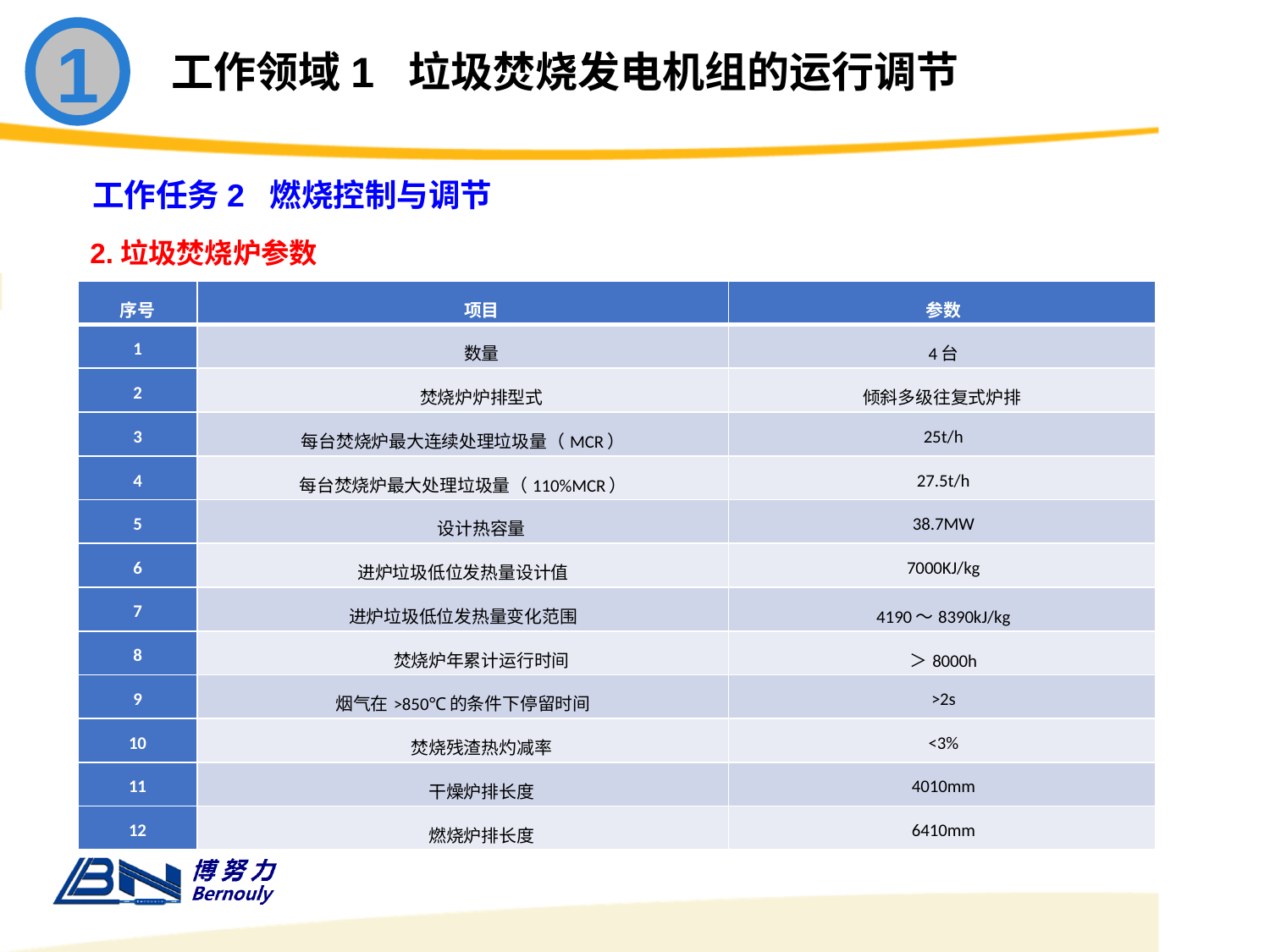

1
工作领域1  垃圾焚烧发电机组的运行调节
工作任务2  燃烧控制与调节
2.垃圾焚烧炉参数

| 序号 | 项目 | 参数 |
| --- | --- | --- |
| 1 | 数量 | 4台 |
| 2 | 焚烧炉炉排型式 | 倾斜多级往复式炉排 |
| 3 | 每台焚烧炉最大连续处理垃圾量（MCR） | 25t/h |
| 4 | 每台焚烧炉最大处理垃圾量（110%MCR） | 27.5t/h |
| 5 | 设计热容量 | 38.7MW |
| 6 | 进炉垃圾低位发热量设计值 | 7000KJ/kg |
| 7 | 进炉垃圾低位发热量变化范围 | 4190～8390kJ/kg |
| 8 | 焚烧炉年累计运行时间 | ＞8000h |
| 9 | 烟气在>850℃的条件下停留时间 | >2s |
| 10 | 焚烧残渣热灼减率 | <3% |
| 11 | 干燥炉排长度 | 4010mm |
| 12 | 燃烧炉排长度 | 6410mm |